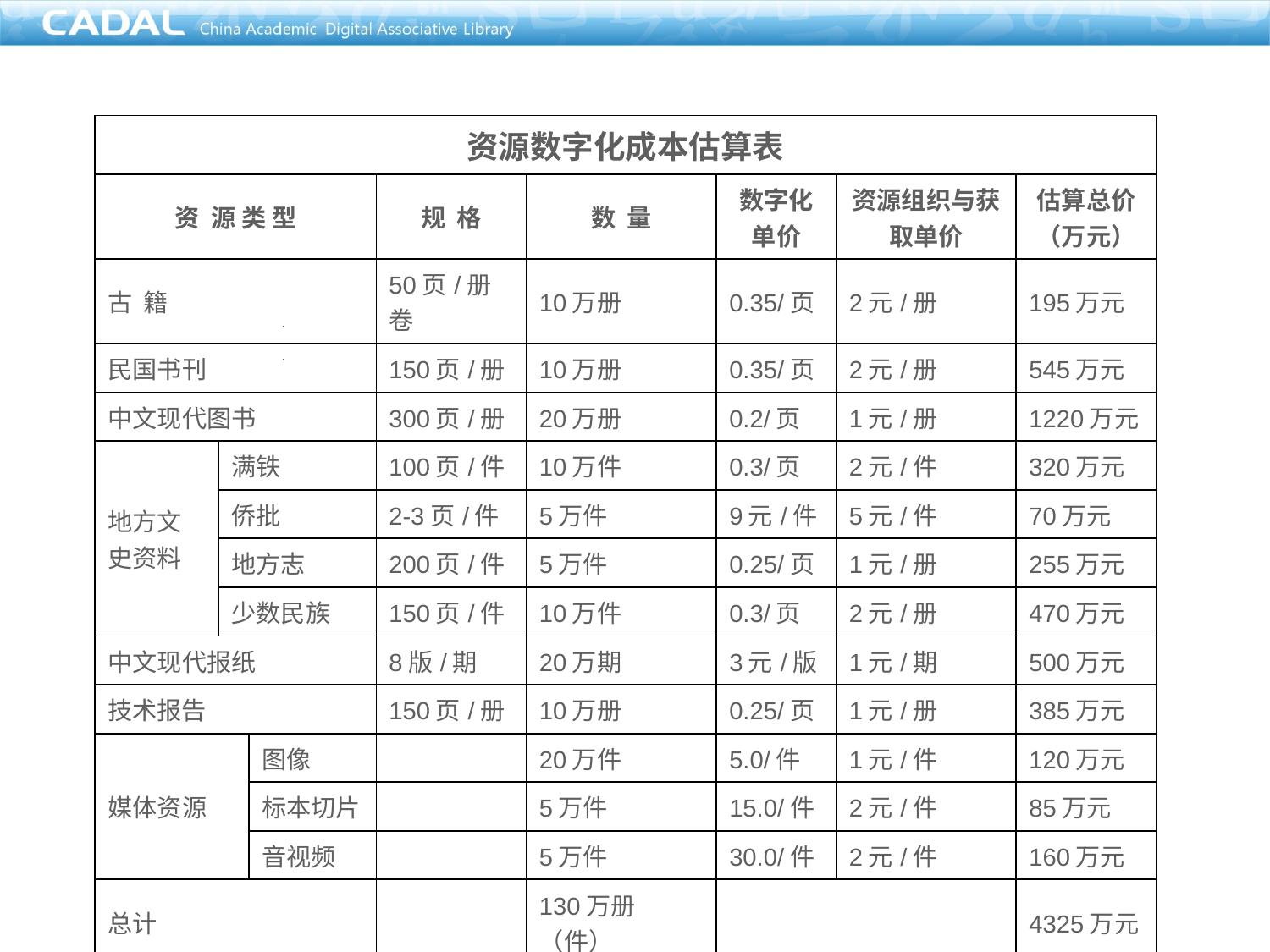

| 资源数字化成本估算表 |  |  |  |  |  |  |  |
| --- | --- | --- | --- | --- | --- | --- | --- |
| 资 源 类 型 |  |  | 规 格 | 数 量 | 数字化单价 | 资源组织与获取单价 | 估算总价（万元） |
| 古 籍 |  |  | 50页/册卷 | 10万册 | 0.35/页 | 2元/册 | 195万元 |
| 民国书刊 |  |  | 150页/册 | 10万册 | 0.35/页 | 2元/册 | 545万元 |
| 中文现代图书 |  |  | 300页/册 | 20万册 | 0.2/页 | 1元/册 | 1220万元 |
| 地方文史资料 | 满铁 |  | 100页/件 | 10万件 | 0.3/页 | 2元/件 | 320万元 |
|  | 侨批 |  | 2-3页/件 | 5万件 | 9元/件 | 5元/件 | 70万元 |
|  | 地方志 |  | 200页/件 | 5万件 | 0.25/页 | 1元/册 | 255万元 |
|  | 少数民族 |  | 150页/件 | 10万件 | 0.3/页 | 2元/册 | 470万元 |
| 中文现代报纸 |  |  | 8版/期 | 20万期 | 3元/版 | 1元/期 | 500万元 |
| 技术报告 |  |  | 150页/册 | 10万册 | 0.25/页 | 1元/册 | 385万元 |
| 媒体资源 |  | 图像 |  | 20万件 | 5.0/件 | 1元/件 | 120万元 |
|  |  | 标本切片 |  | 5万件 | 15.0/件 | 2元/件 | 85万元 |
|  |  | 音视频 |  | 5万件 | 30.0/件 | 2元/件 | 160万元 |
| 总计 |  |  |  | 130万册（件） |  |  | 4325万元 |